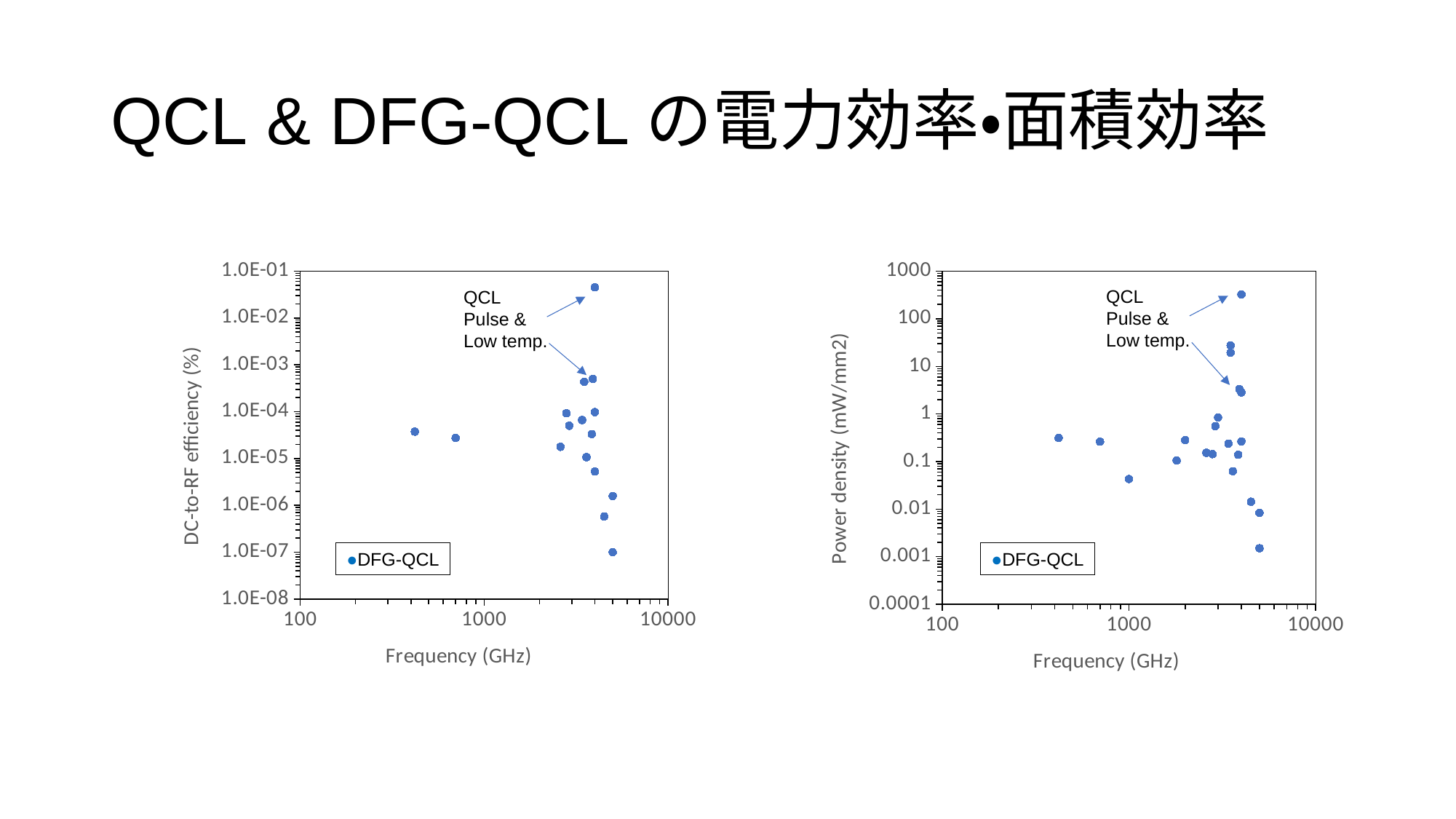

# QCL & DFG-QCLの電力効率・面積効率

### Chart

| Category | DC-to-RF efficiency (%) |
|---|---|

### Chart

| Category | Power density (mW/mm2) |
|---|---|
QCL
Pulse &
Low temp.
QCL
Pulse &
Low temp.
●DFG-QCL
●DFG-QCL